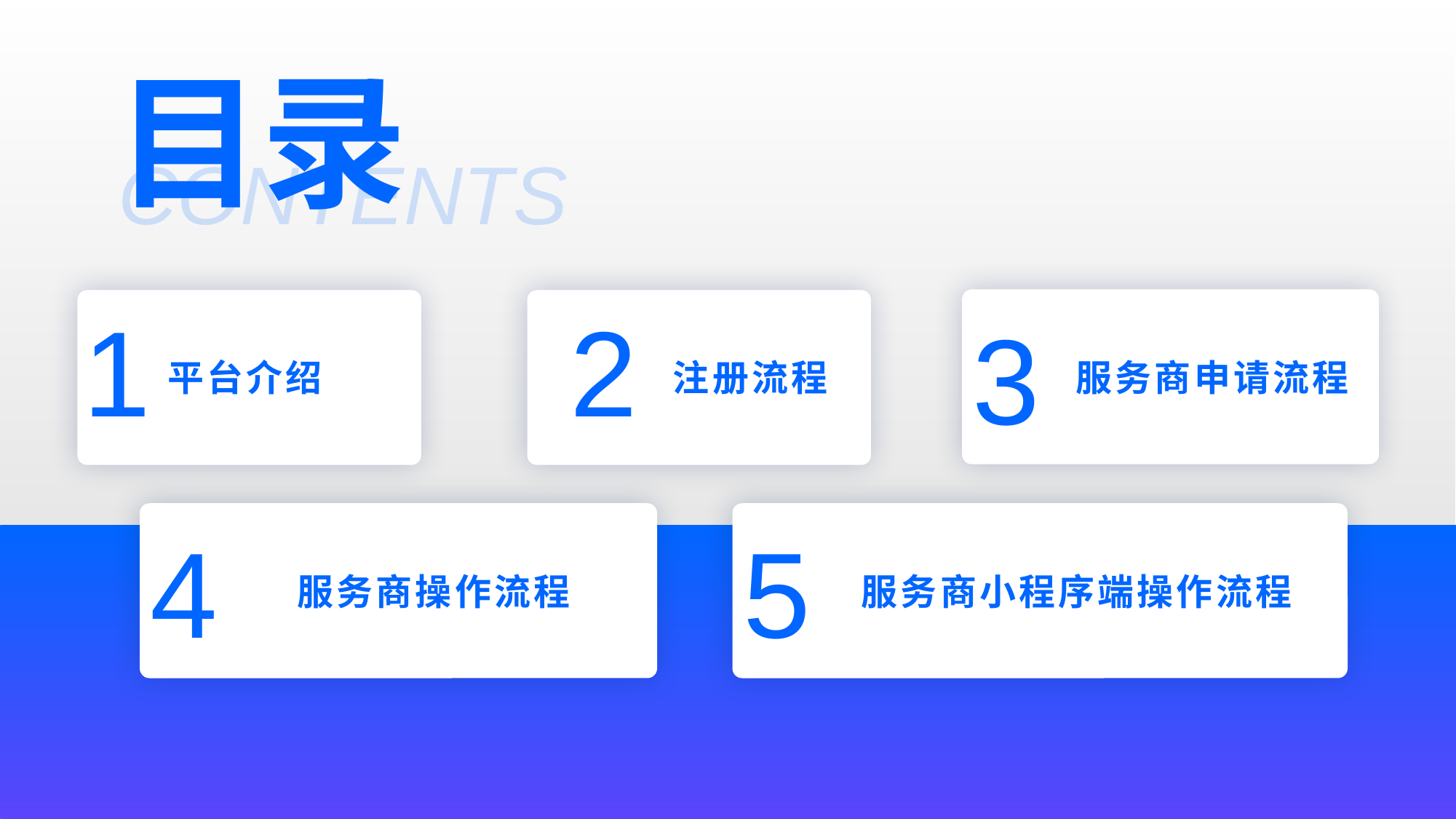

目录
CONTENTS

2

1
3
平台介绍
注册流程
服务商申请流程

4
5

服务商操作流程
服务商小程序端操作流程